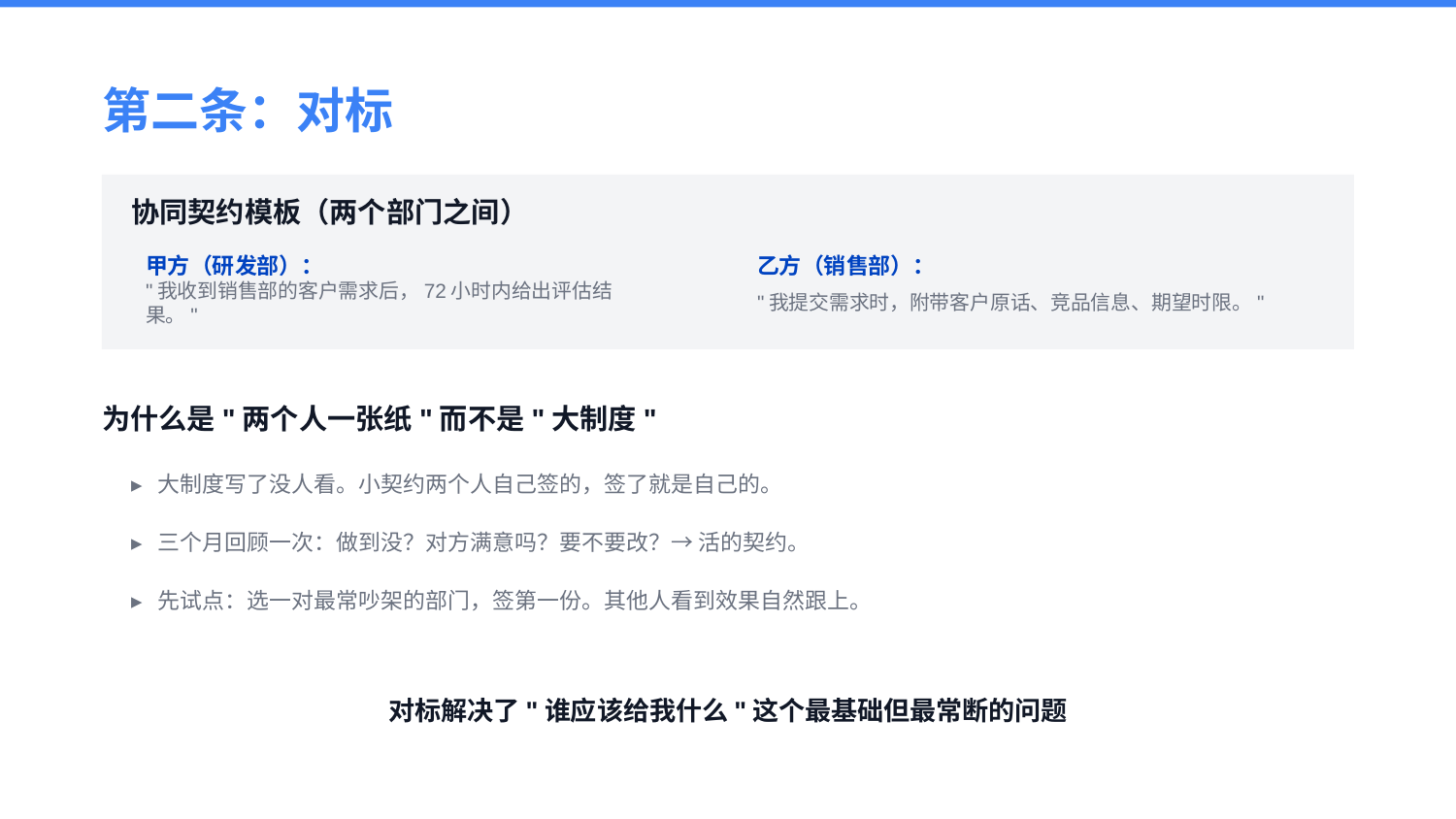

第二条：对标

协同契约模板（两个部门之间）
甲方（研发部）：
乙方（销售部）：
"我收到销售部的客户需求后，72小时内给出评估结果。"
"我提交需求时，附带客户原话、竞品信息、期望时限。"
为什么是"两个人一张纸"而不是"大制度"
▸  大制度写了没人看。小契约两个人自己签的，签了就是自己的。
▸  三个月回顾一次：做到没？对方满意吗？要不要改？→ 活的契约。
▸  先试点：选一对最常吵架的部门，签第一份。其他人看到效果自然跟上。
对标解决了"谁应该给我什么"这个最基础但最常断的问题